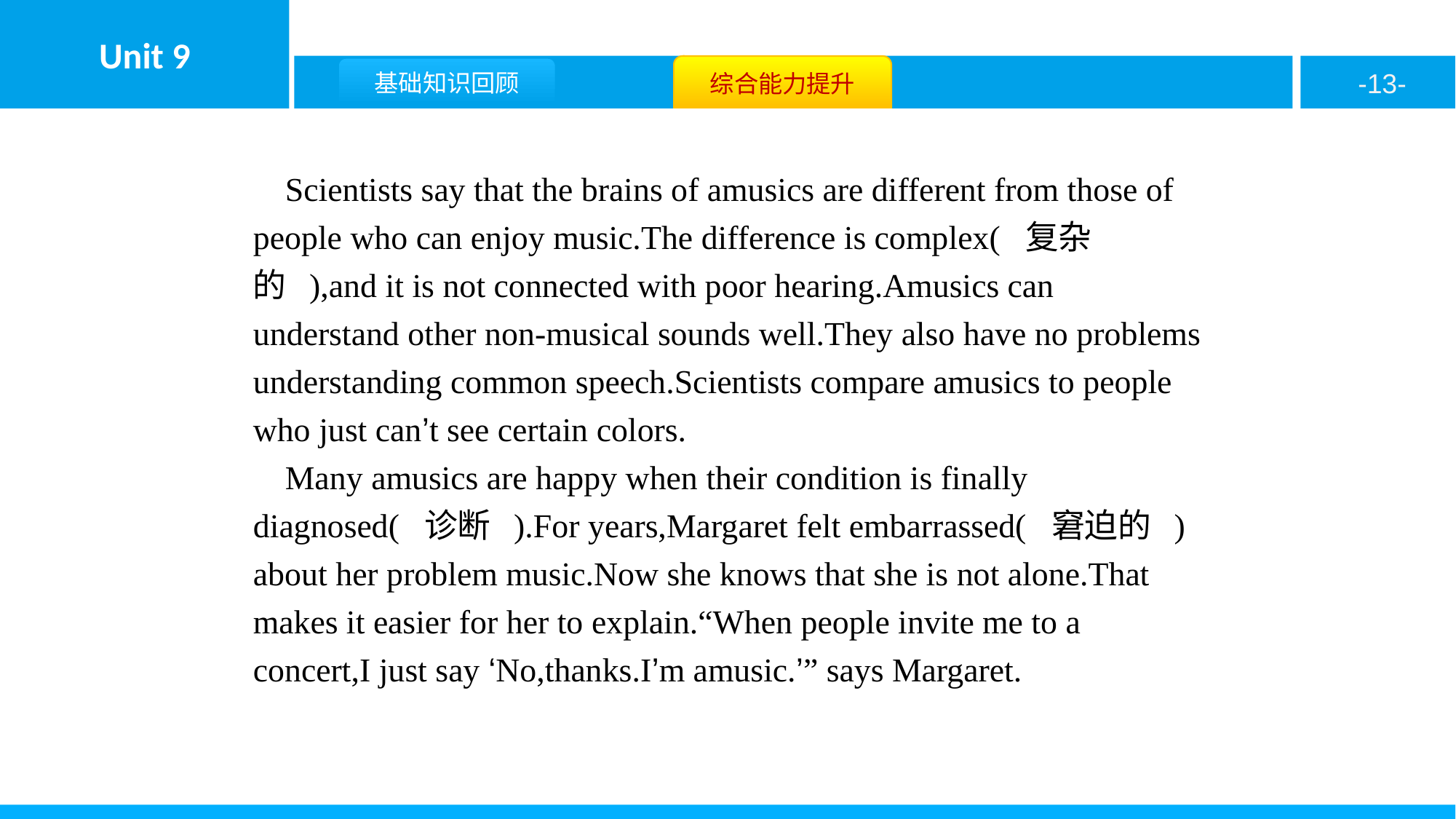

Scientists say that the brains of amusics are different from those of people who can enjoy music.The difference is complex(  复杂的  ),and it is not connected with poor hearing.Amusics can understand other non-musical sounds well.They also have no problems understanding common speech.Scientists compare amusics to people who just can’t see certain colors.
Many amusics are happy when their condition is finally diagnosed(  诊断  ).For years,Margaret felt embarrassed(  窘迫的  ) about her problem music.Now she knows that she is not alone.That makes it easier for her to explain.“When people invite me to a concert,I just say ‘No,thanks.I’m amusic.’” says Margaret.